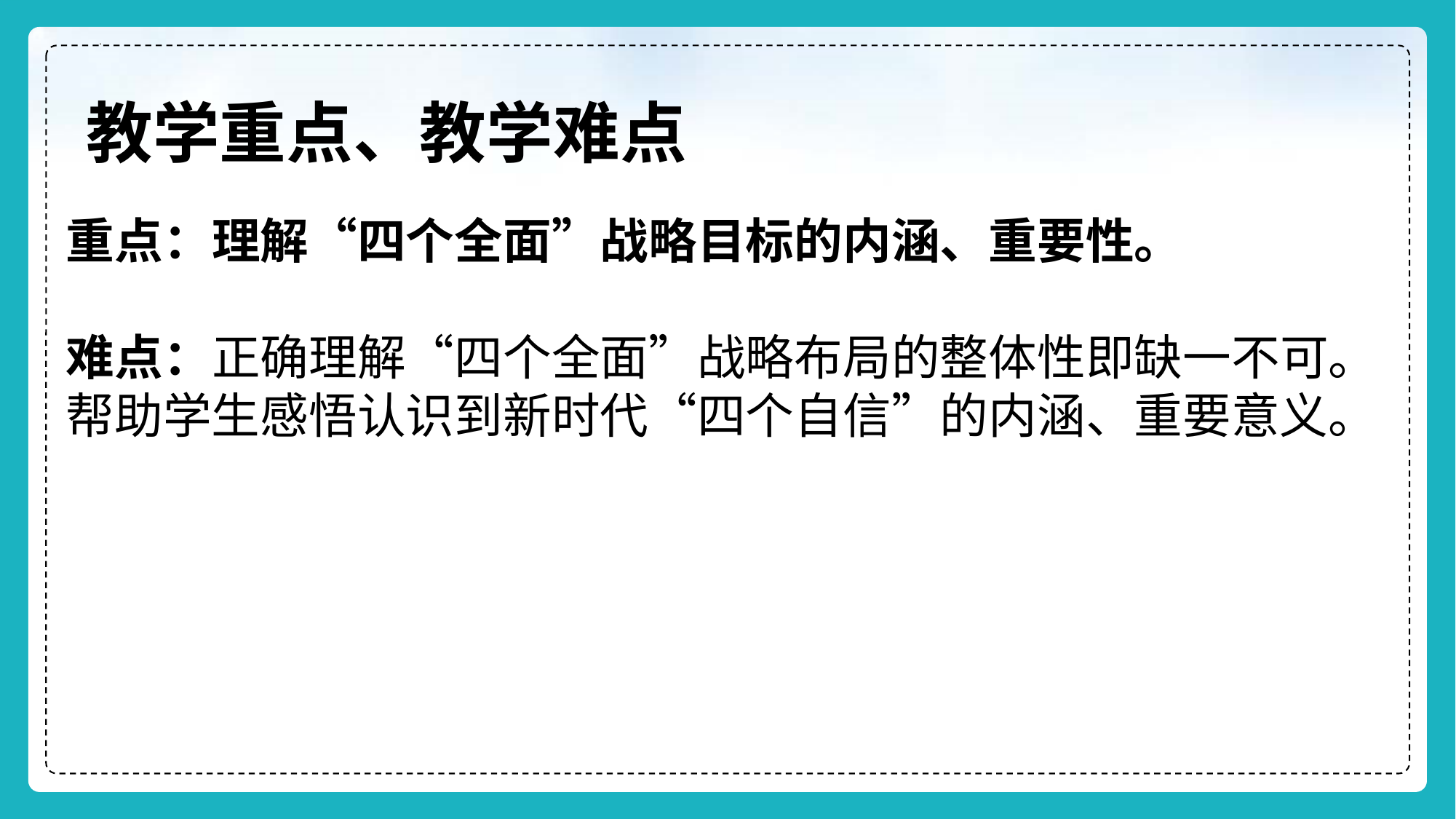

教学重点、教学难点
重点：理解“四个全面”战略目标的内涵、重要性。

难点：正确理解“四个全面”战略布局的整体性即缺一不可。帮助学生感悟认识到新时代“四个自信”的内涵、重要意义。